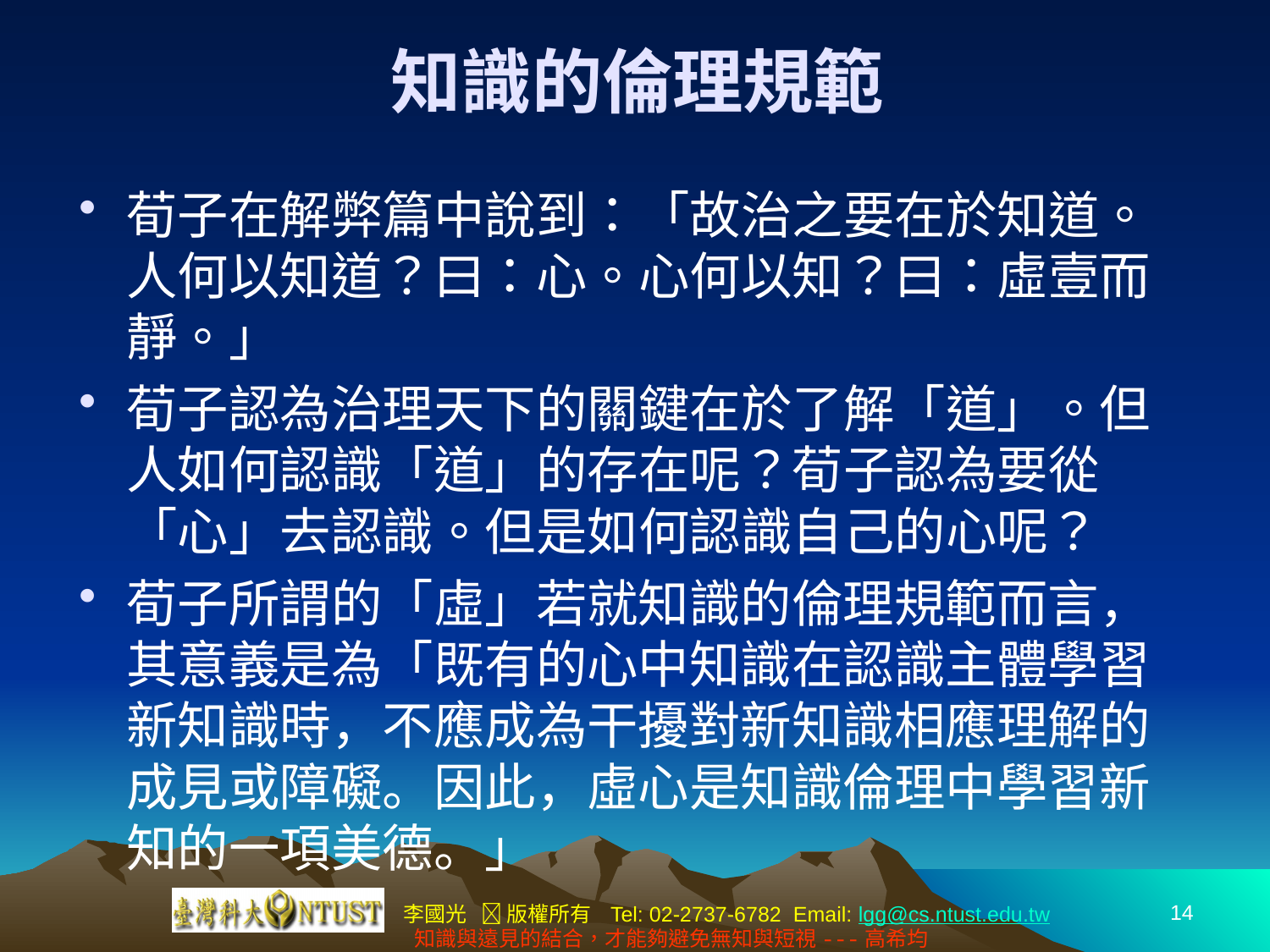

# 知識的倫理規範
荀子在解弊篇中說到：「故治之要在於知道。人何以知道？曰：心。心何以知？曰：虛壹而靜。」
荀子認為治理天下的關鍵在於了解「道」。但人如何認識「道」的存在呢？荀子認為要從「心」去認識。但是如何認識自己的心呢？
荀子所謂的「虛」若就知識的倫理規範而言，其意義是為「既有的心中知識在認識主體學習新知識時，不應成為干擾對新知識相應理解的成見或障礙。因此，虛心是知識倫理中學習新知的一項美德。」
14